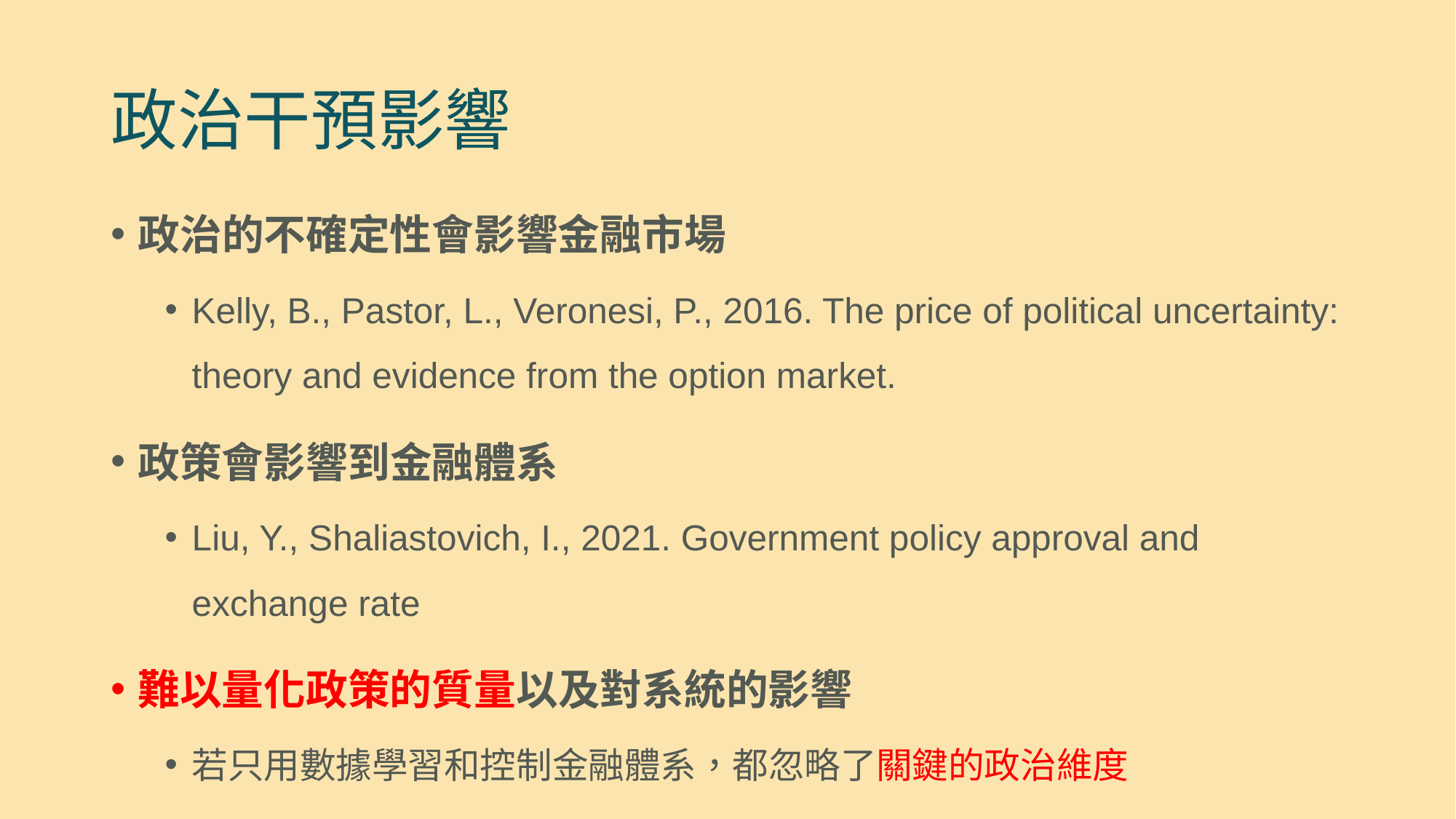

# 政治干預影響
政治的不確定性會影響金融市場
Kelly, B., Pastor, L., Veronesi, P., 2016. The price of political uncertainty: theory and evidence from the option market.
政策會影響到金融體系
Liu, Y., Shaliastovich, I., 2021. Government policy approval and exchange rate
難以量化政策的質量以及對系統的影響
若只用數據學習和控制金融體系，都忽略了關鍵的政治維度